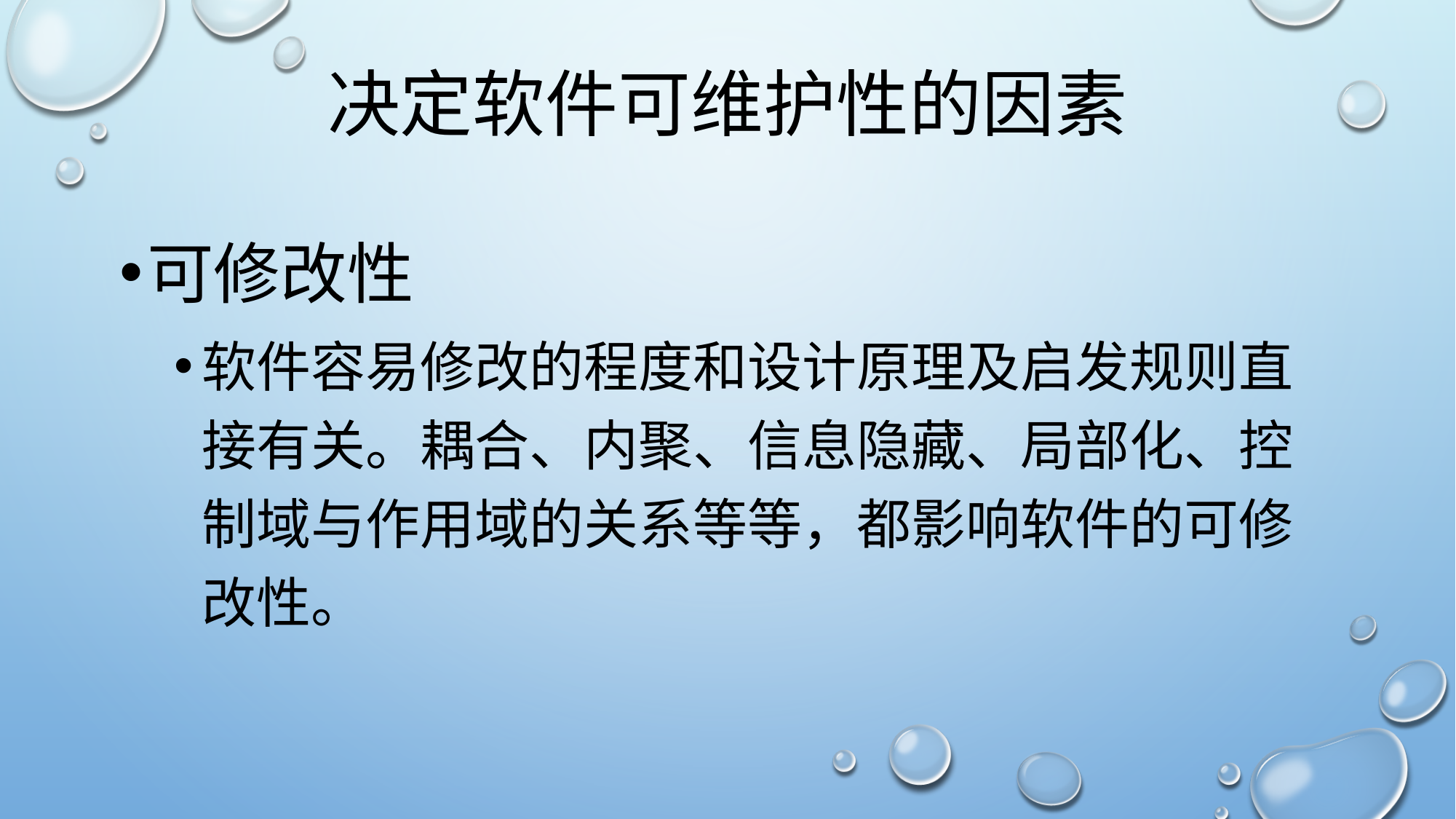

# 决定软件可维护性的因素
可修改性
软件容易修改的程度和设计原理及启发规则直接有关。耦合、内聚、信息隐藏、局部化、控制域与作用域的关系等等，都影响软件的可修改性。